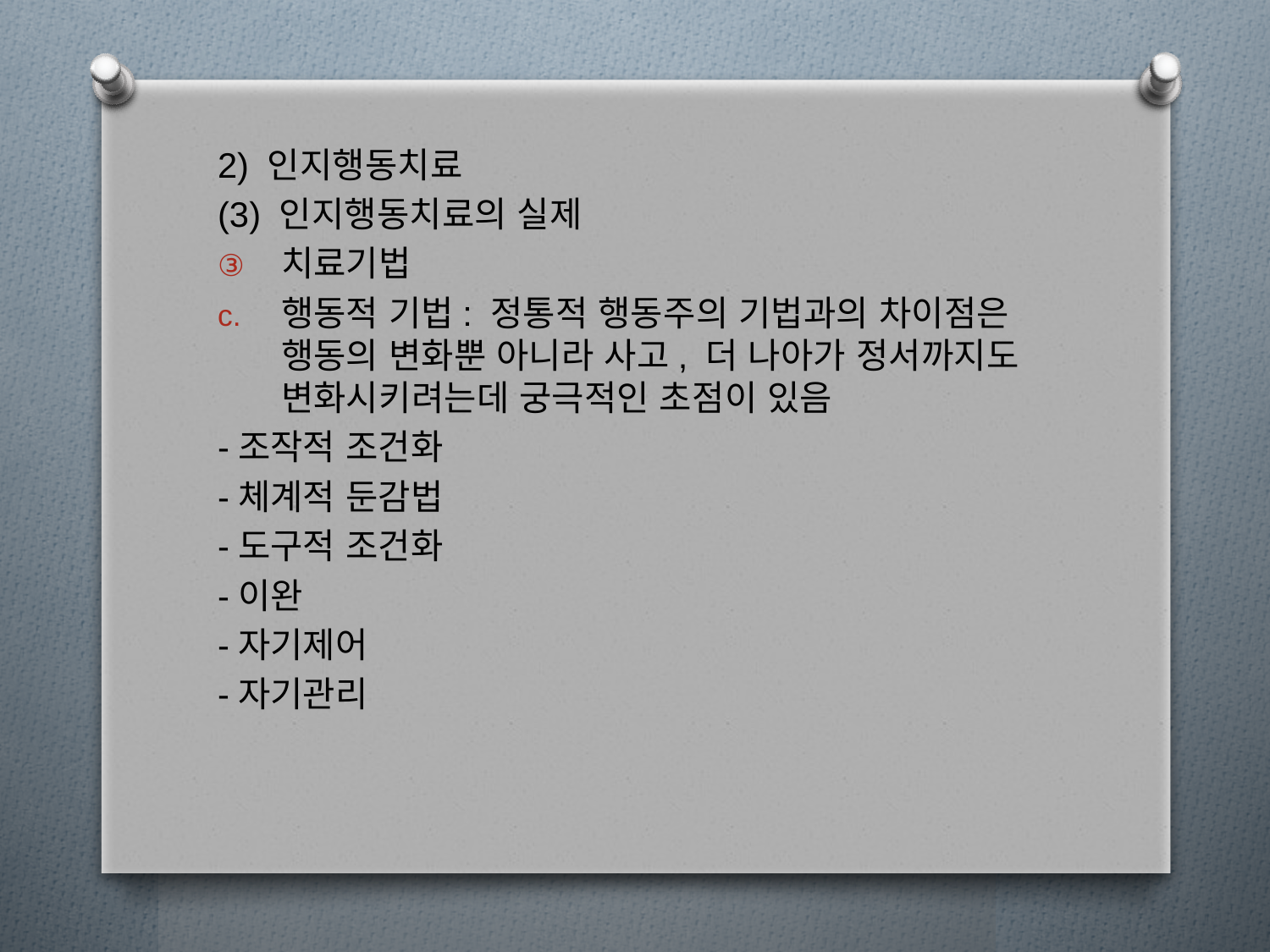

2) 인지행동치료
(3) 인지행동치료의 실제
치료기법
행동적 기법: 정통적 행동주의 기법과의 차이점은 행동의 변화뿐 아니라 사고, 더 나아가 정서까지도 변화시키려는데 궁극적인 초점이 있음
-조작적 조건화
-체계적 둔감법
-도구적 조건화
-이완
-자기제어
-자기관리